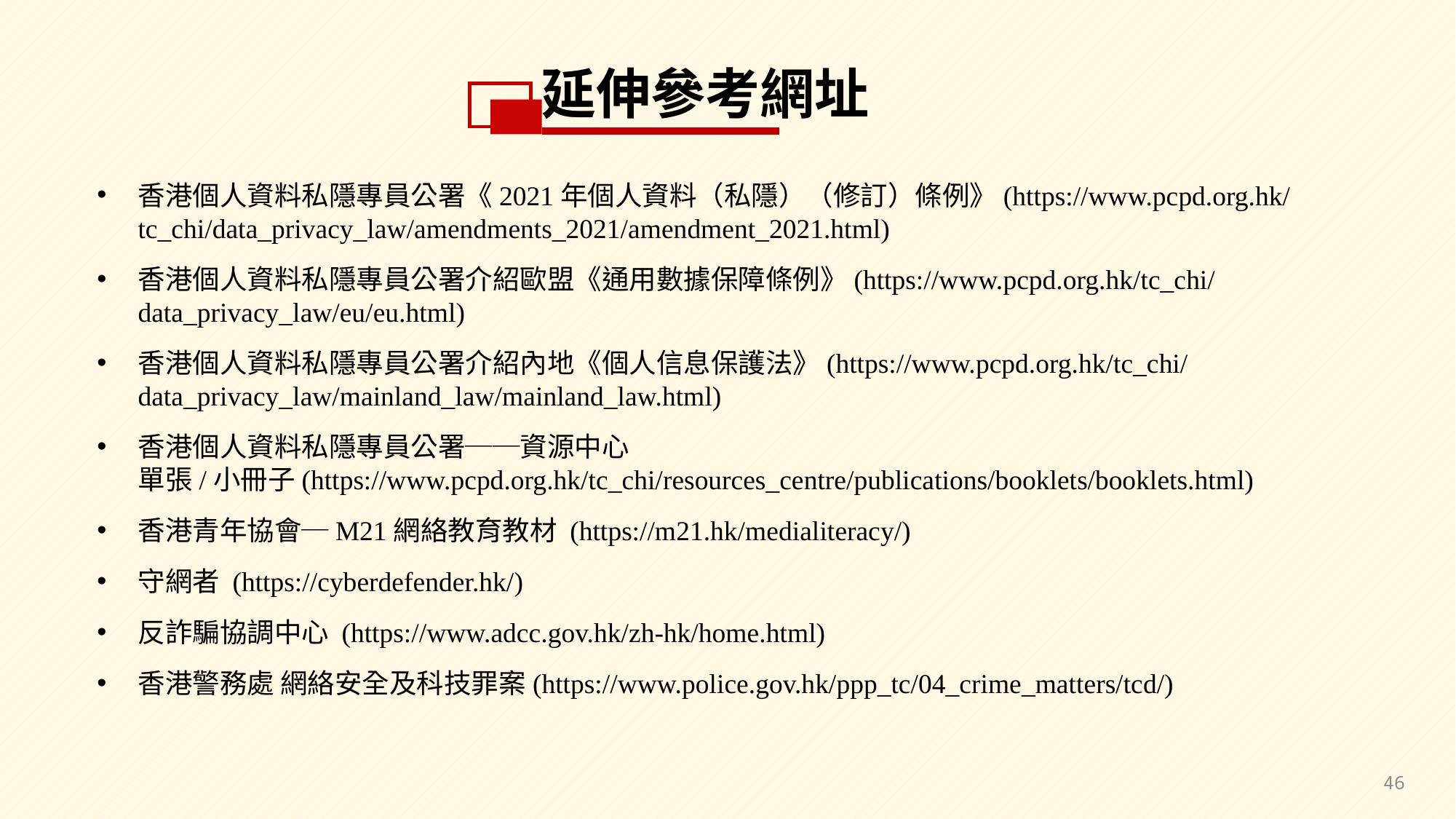

延伸參考網址

香港個人資料私隱專員公署《2021年個人資料（私隱）（修訂）條例》(https://www.pcpd.org.hk/tc_chi/data_privacy_law/amendments_2021/amendment_2021.html)
香港個人資料私隱專員公署介紹歐盟《通用數據保障條例》(https://www.pcpd.org.hk/tc_chi/data_privacy_law/eu/eu.html)
香港個人資料私隱專員公署介紹內地《個人信息保護法》(https://www.pcpd.org.hk/tc_chi/data_privacy_law/mainland_law/mainland_law.html)
香港個人資料私隱專員公署──資源中心 單張/小冊子(https://www.pcpd.org.hk/tc_chi/resources_centre/publications/booklets/booklets.html)
香港青年協會─M21網絡教育教材 (https://m21.hk/medialiteracy/)
守網者 (https://cyberdefender.hk/)
反詐騙協調中心 (https://www.adcc.gov.hk/zh-hk/home.html)
香港警務處 網絡安全及科技罪案(https://www.police.gov.hk/ppp_tc/04_crime_matters/tcd/)